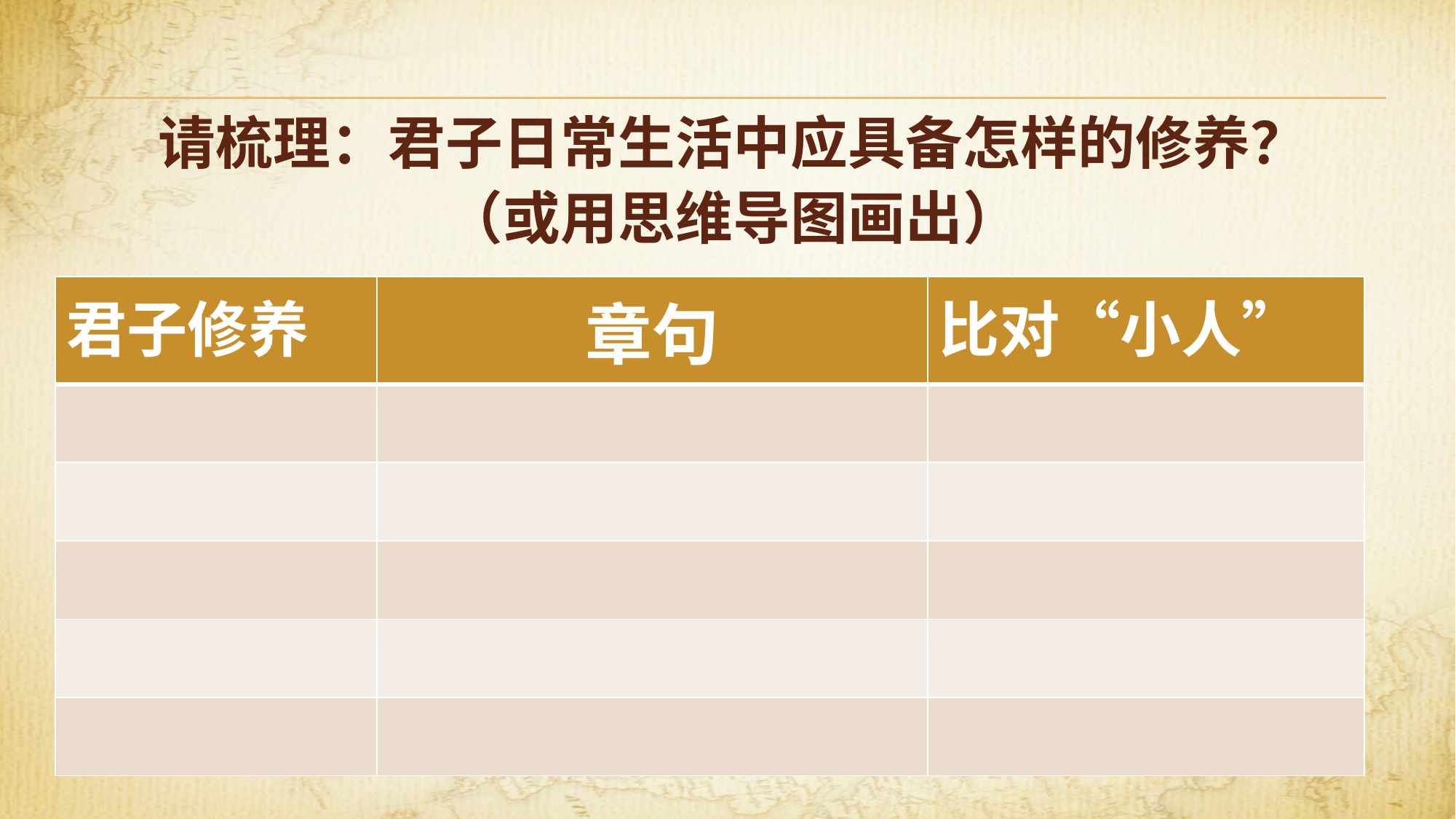

# 请梳理：君子日常生活中应具备怎样的修养？ （或用思维导图画出）
| 君子修养 | 章句 | 比对“小人” |
| --- | --- | --- |
|  |  |  |
|  |  |  |
|  |  |  |
|  |  |  |
|  |  |  |